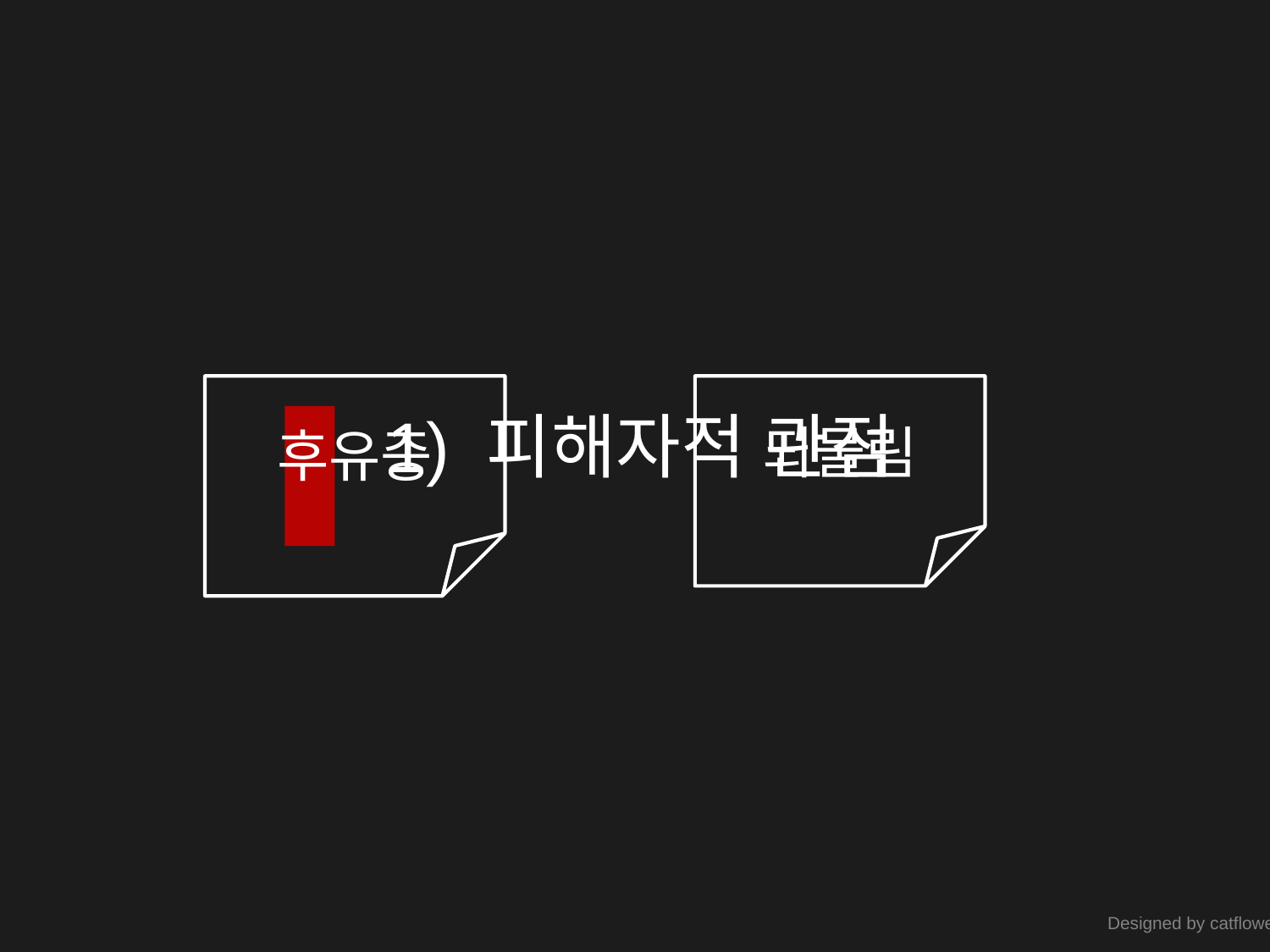

후유증
되물림
1) 피해자적 관점

Designed by catflowerbox